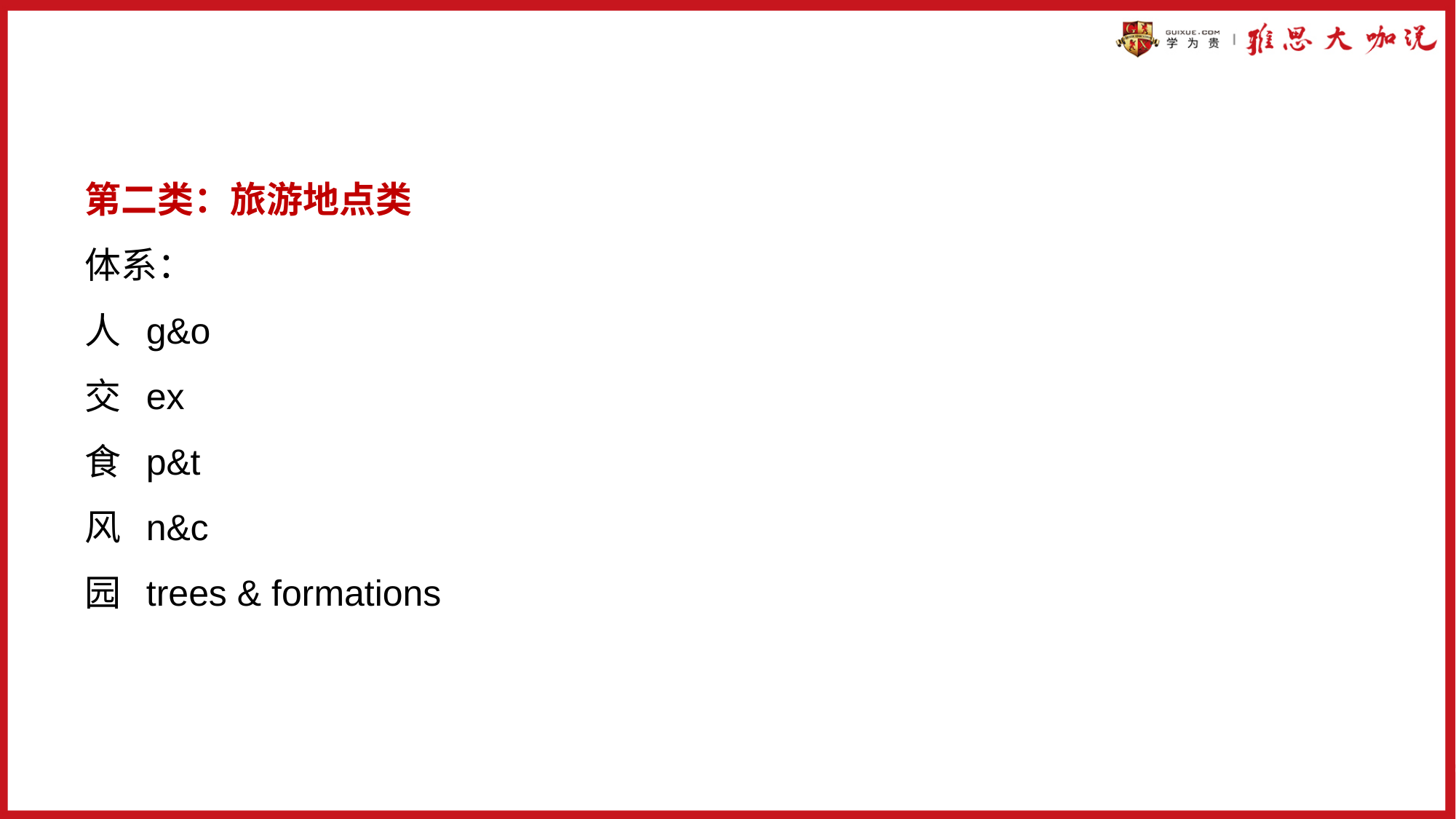

第二类：旅游地点类
体系：
人  g&o
交  ex
食  p&t
风  n&c
园  trees & formations